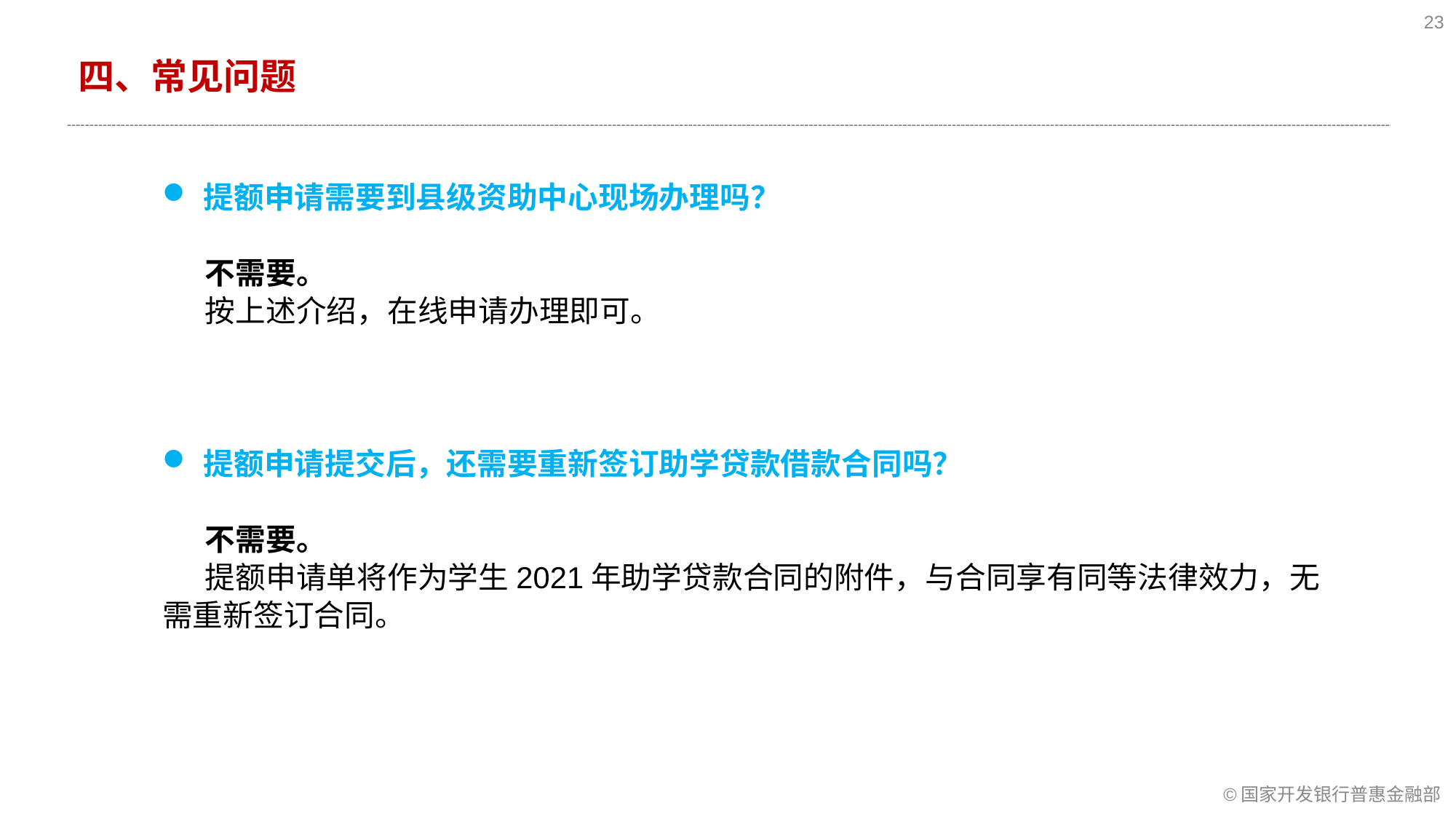

23
四、常见问题

提额申请需要到县级资助中心现场办理吗？

不需要。
按上述介绍，在线申请办理即可。
提额申请提交后，还需要重新签订助学贷款借款合同吗？

不需要。
提额申请单将作为学生2021年助学贷款合同的附件，与合同享有同等法律效力，无需重新签订合同。
©国家开发银行普惠金融部